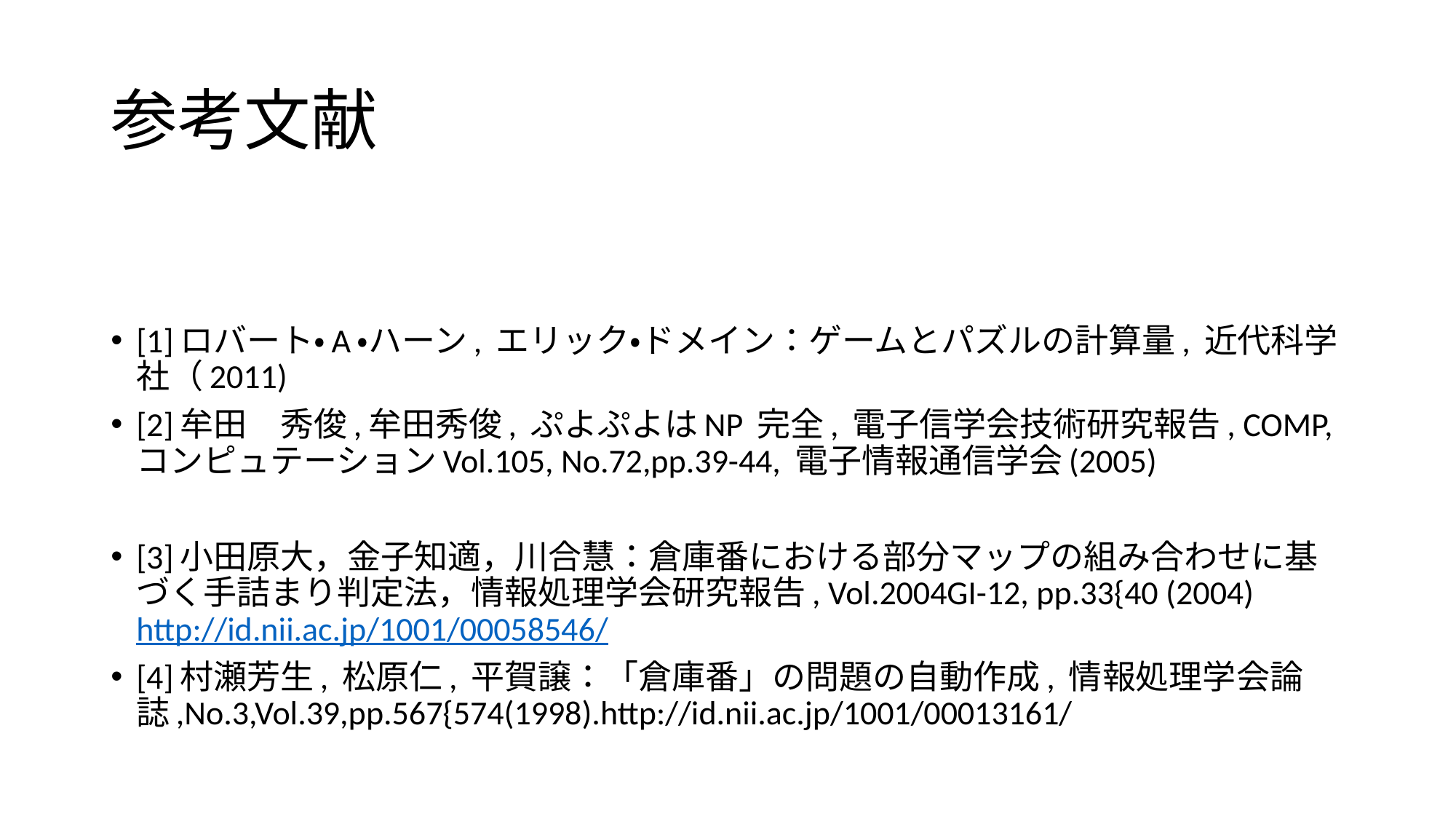

# 参考文献

[1]ロバート・A・ハーン, エリック・ドメイン：ゲームとパズルの計算量, 近代科学社（2011)
[2]牟田　秀俊,牟田秀俊, ぷよぷよはNP 完全, 電子信学会技術研究報告, COMP, コンピュテーションVol.105, No.72,pp.39-44, 電子情報通信学会(2005)

[3]小田原大，金子知適，川合慧：倉庫番における部分マップの組み合わせに基づく手詰まり判定法，情報処理学会研究報告, Vol.2004GI-12, pp.33{40 (2004) http://id.nii.ac.jp/1001/00058546/
[4]村瀬芳生, 松原仁, 平賀譲：「倉庫番」の問題の自動作成, 情報処理学会論誌,No.3,Vol.39,pp.567{574(1998).http://id.nii.ac.jp/1001/00013161/